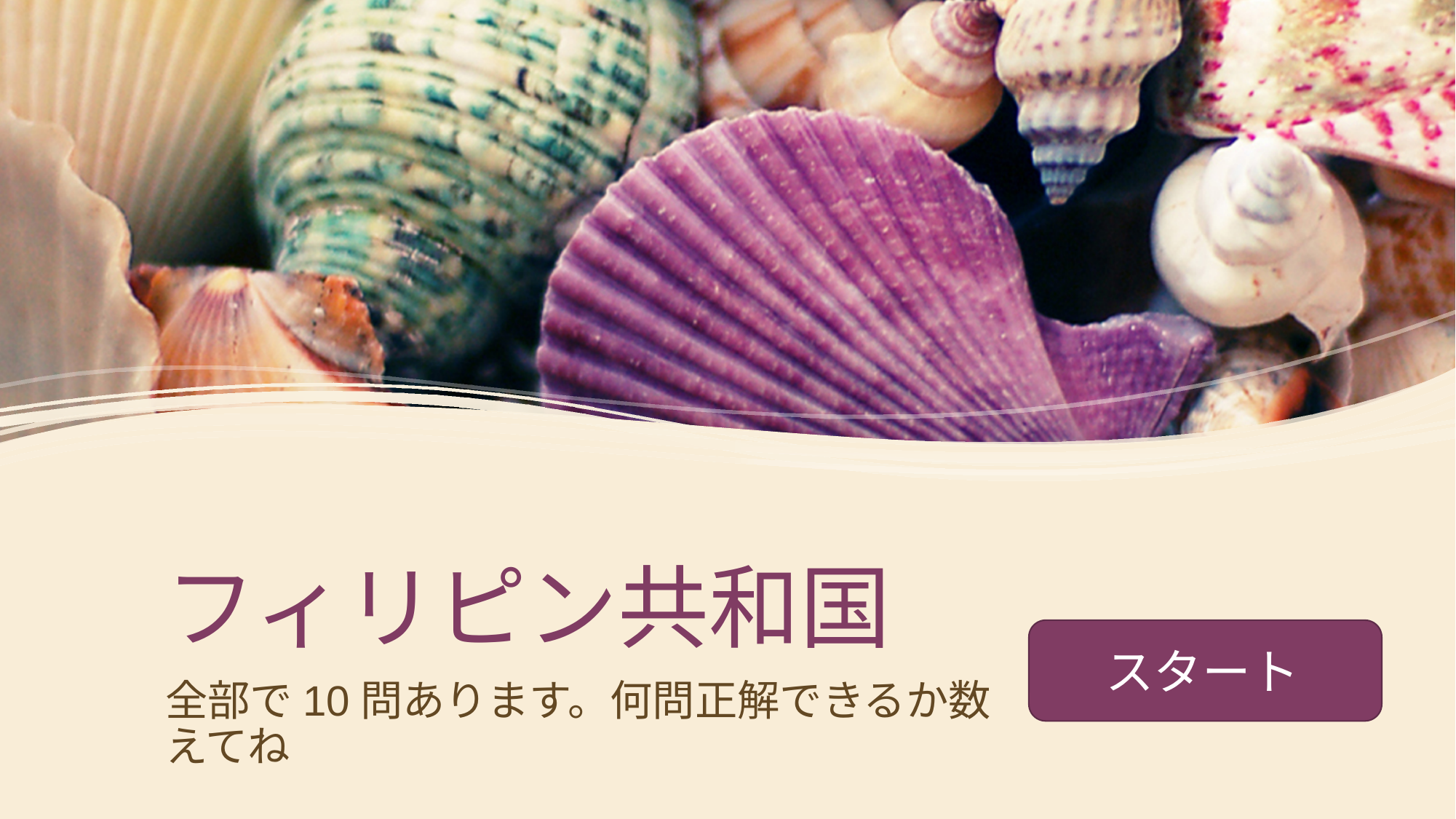

# フィリピン共和国

スタート
全部で10問あります。何問正解できるか数えてね